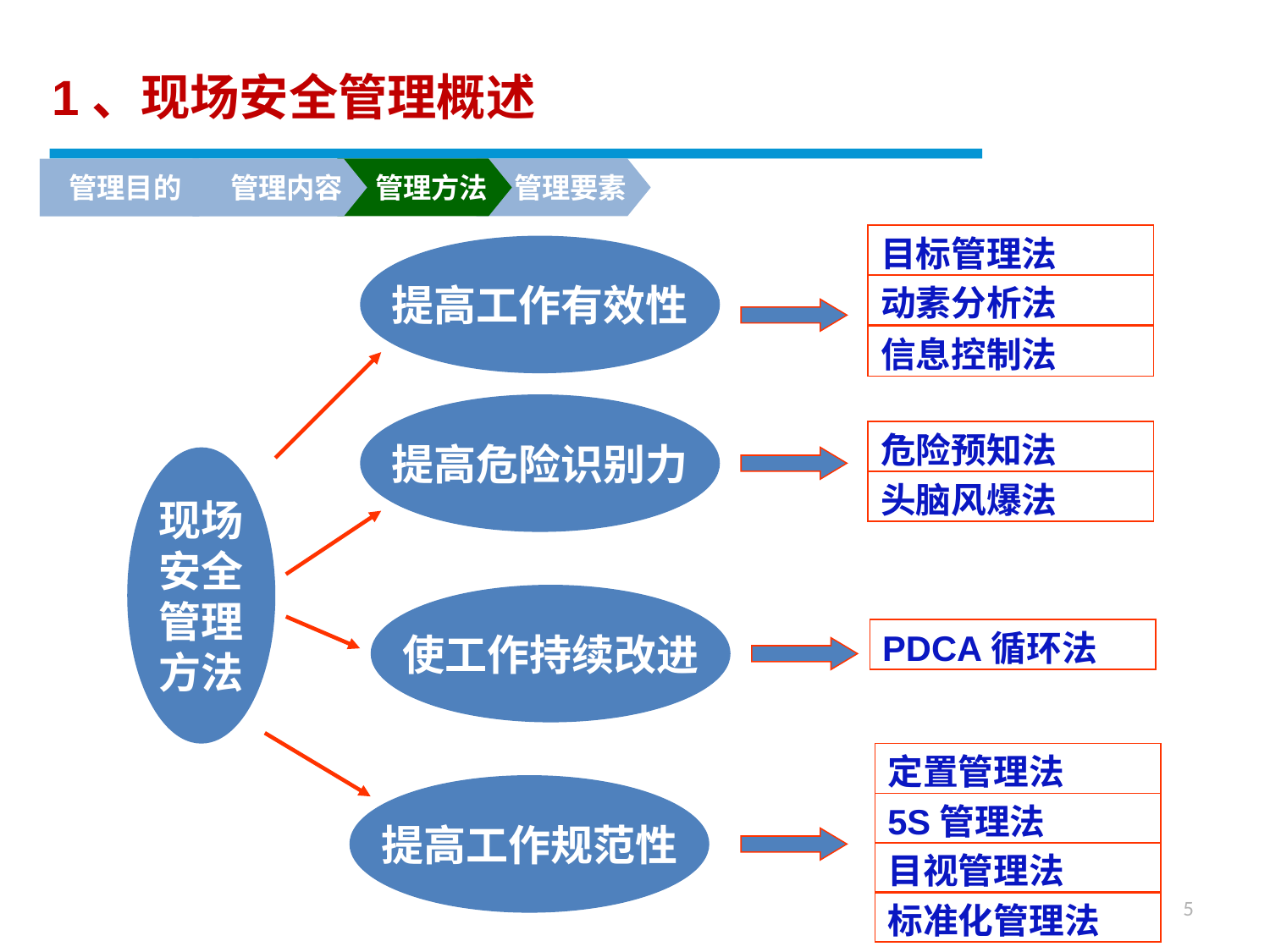

1、现场安全管理概述
管理方法
管理要素
管理目的
管理内容
目标管理法
提高工作有效性
动素分析法

信息控制法

提高危险识别力
危险预知法

现场
安全
管理
方法
头脑风爆法

使工作持续改进

PDCA循环法

定置管理法
提高工作规范性
5S管理法

目视管理法
5
标准化管理法